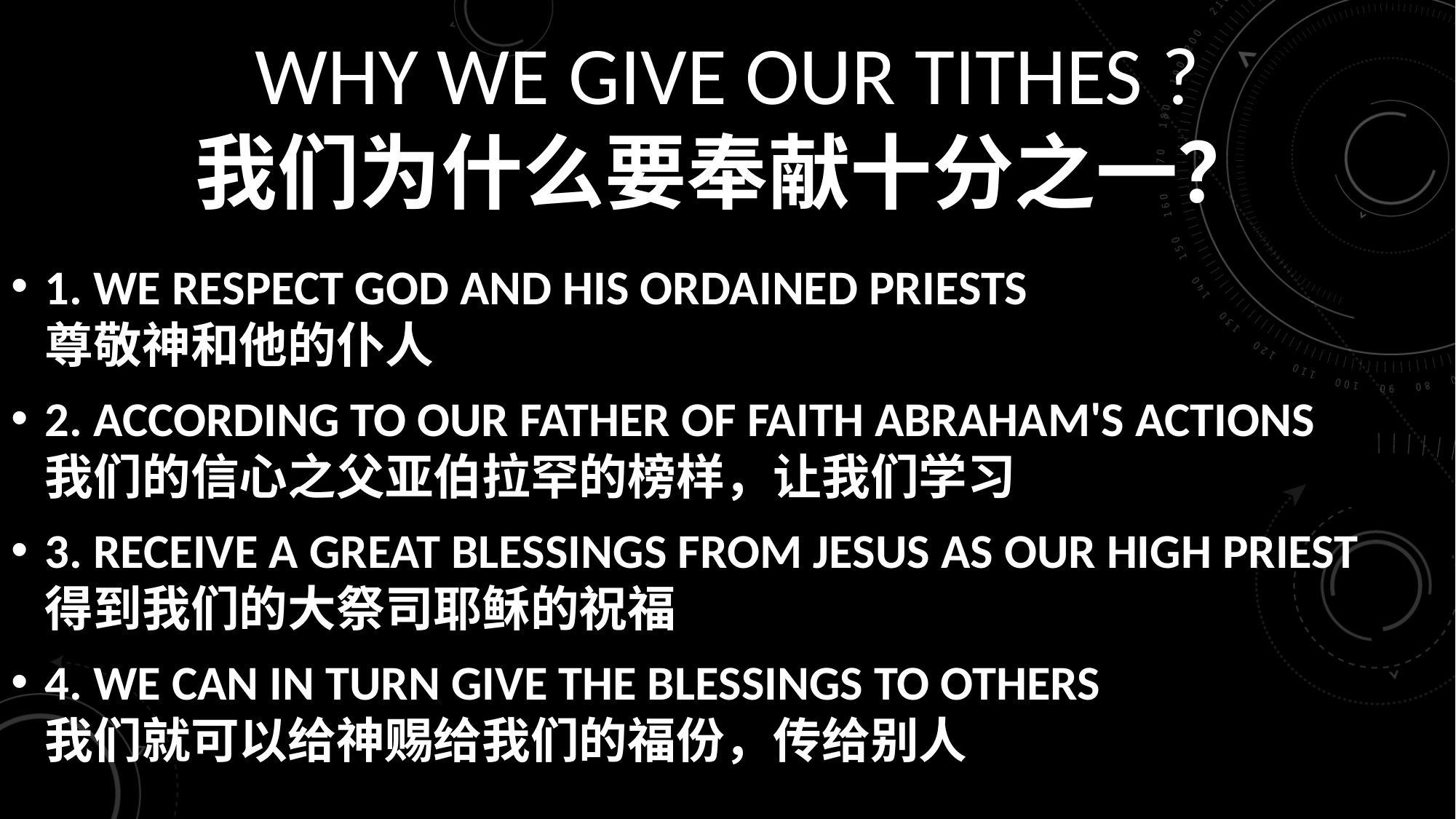

# Why we give our tithes ? 我们为什么要奉献十分之一？
1. WE RESPECT GOD AND HIS ORDAINED PRIESTS                                  尊敬神和他的仆人
2. ACCORDING TO OUR FATHER OF FAITH ABRAHAM'S ACTIONS            我们的信心之父亚伯拉罕的榜样，让我们学习
3. RECEIVE A GREAT BLESSINGS FROM JESUS AS OUR HIGH PRIEST       得到我们的大祭司耶稣的祝福
4. WE CAN IN TURN GIVE THE BLESSINGS TO OTHERS                                我们就可以给神赐给我们的福份，传给别人